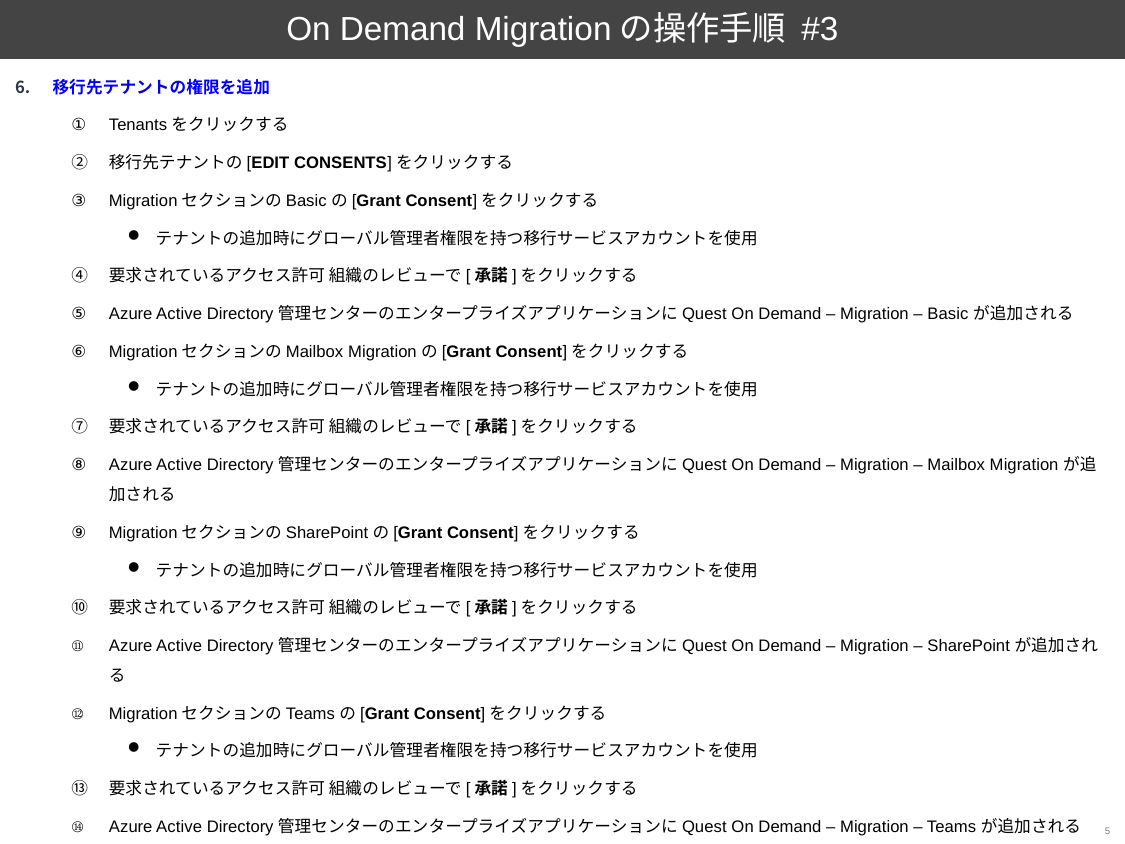

# On Demand Migrationの操作手順 #3
移行先テナントの権限を追加
Tenantsをクリックする
移行先テナントの[EDIT CONSENTS]をクリックする
MigrationセクションのBasicの[Grant Consent]をクリックする
テナントの追加時にグローバル管理者権限を持つ移行サービスアカウントを使用
要求されているアクセス許可 組織のレビューで[承諾]をクリックする
Azure Active Directory管理センターのエンタープライズアプリケーションにQuest On Demand – Migration – Basicが追加される
MigrationセクションのMailbox Migrationの[Grant Consent]をクリックする
テナントの追加時にグローバル管理者権限を持つ移行サービスアカウントを使用
要求されているアクセス許可 組織のレビューで[承諾]をクリックする
Azure Active Directory管理センターのエンタープライズアプリケーションにQuest On Demand – Migration – Mailbox Migrationが追加される
MigrationセクションのSharePointの[Grant Consent]をクリックする
テナントの追加時にグローバル管理者権限を持つ移行サービスアカウントを使用
要求されているアクセス許可 組織のレビューで[承諾]をクリックする
Azure Active Directory管理センターのエンタープライズアプリケーションにQuest On Demand – Migration – SharePointが追加される
MigrationセクションのTeamsの[Grant Consent]をクリックする
テナントの追加時にグローバル管理者権限を持つ移行サービスアカウントを使用
要求されているアクセス許可 組織のレビューで[承諾]をクリックする
Azure Active Directory管理センターのエンタープライズアプリケーションにQuest On Demand – Migration – Teamsが追加される